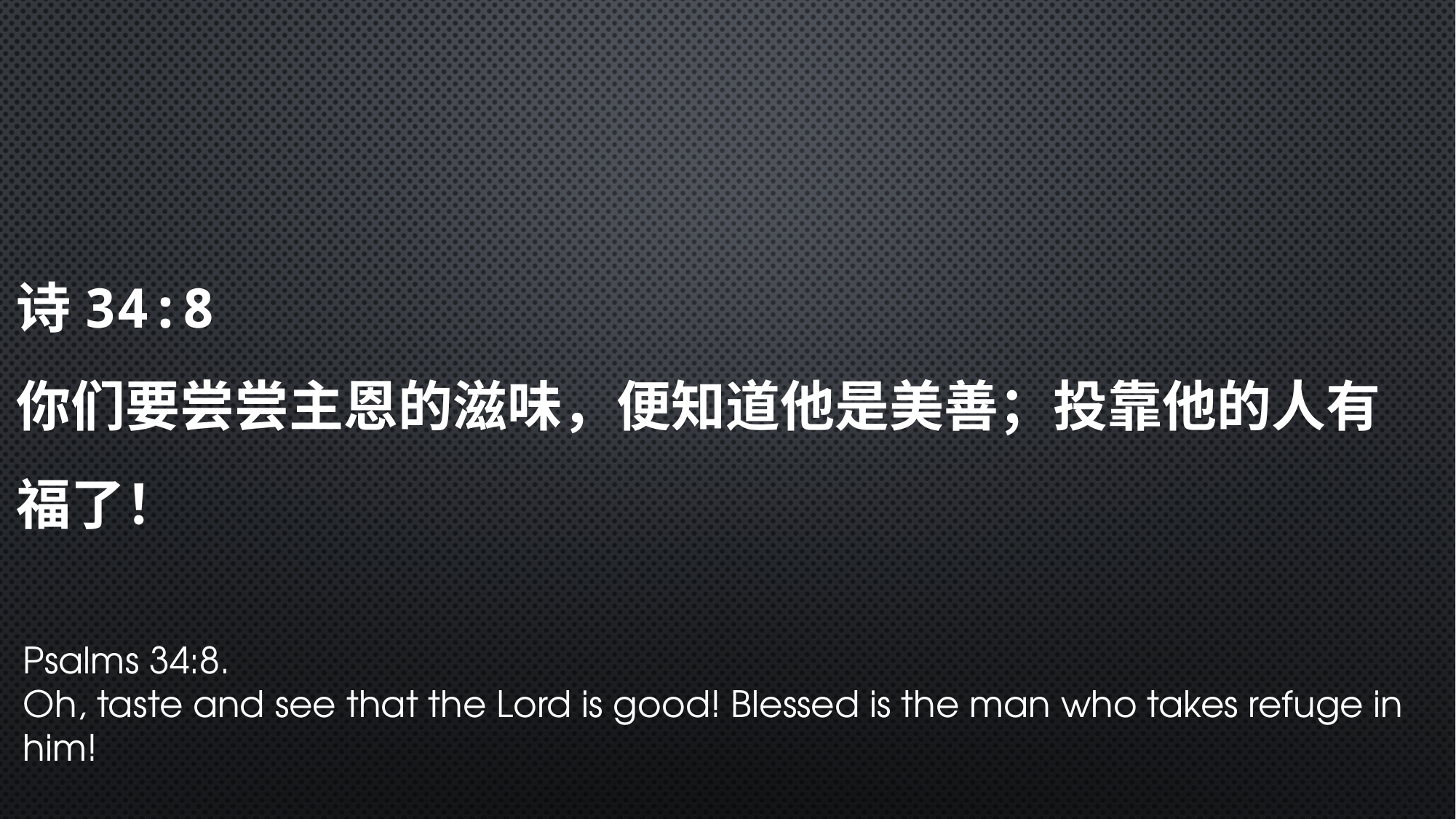

诗34:8
你们要尝尝主恩的滋味，便知道他是美善；投靠他的人有福了！
Psalms 34:8.
Oh, taste and see that the Lord is good! Blessed is the man who takes refuge in him!